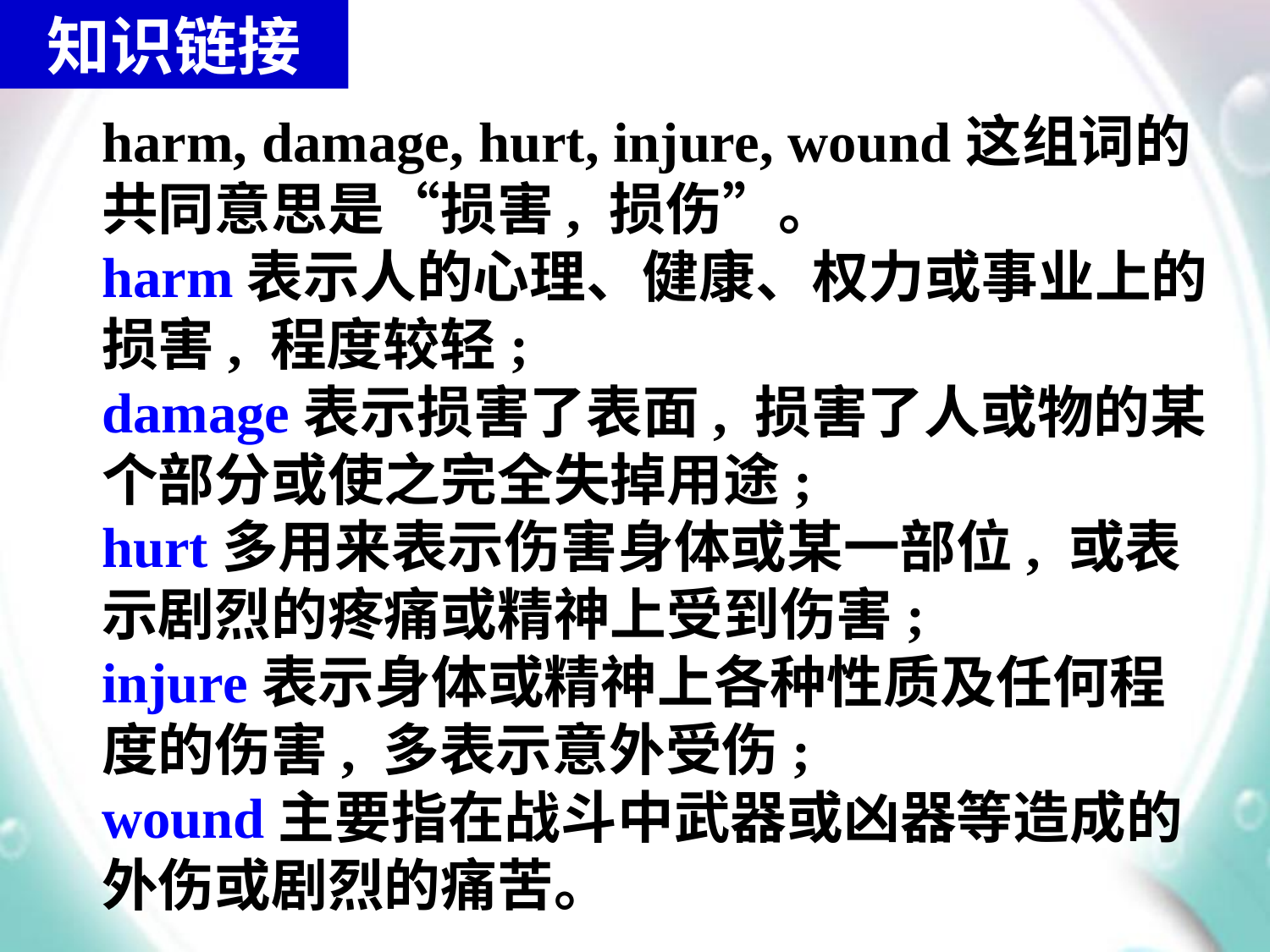

知识链接
harm, damage, hurt, injure, wound这组词的共同意思是“损害, 损伤”。
harm表示人的心理、健康、权力或事业上的损害, 程度较轻;
damage表示损害了表面, 损害了人或物的某个部分或使之完全失掉用途;
hurt多用来表示伤害身体或某一部位, 或表示剧烈的疼痛或精神上受到伤害;
injure表示身体或精神上各种性质及任何程度的伤害, 多表示意外受伤;
wound主要指在战斗中武器或凶器等造成的外伤或剧烈的痛苦。